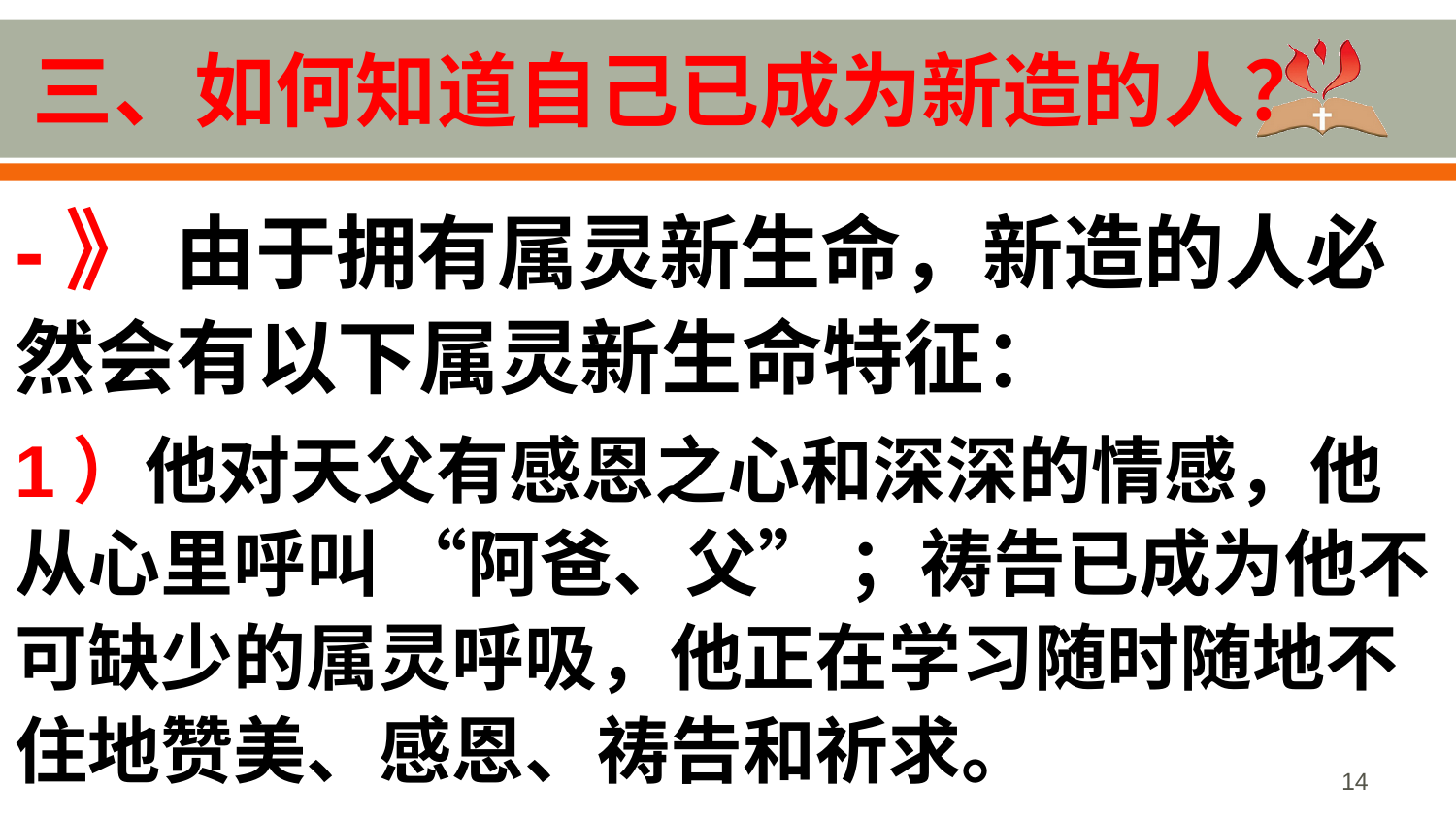

# 三、如何知道自己已成为新造的人？
-》 由于拥有属灵新生命，新造的人必然会有以下属灵新生命特征：
1）他对天父有感恩之心和深深的情感，他从心里呼叫 “阿爸、父” ；祷告已成为他不可缺少的属灵呼吸，他正在学习随时随地不住地赞美、感恩、祷告和祈求。

14